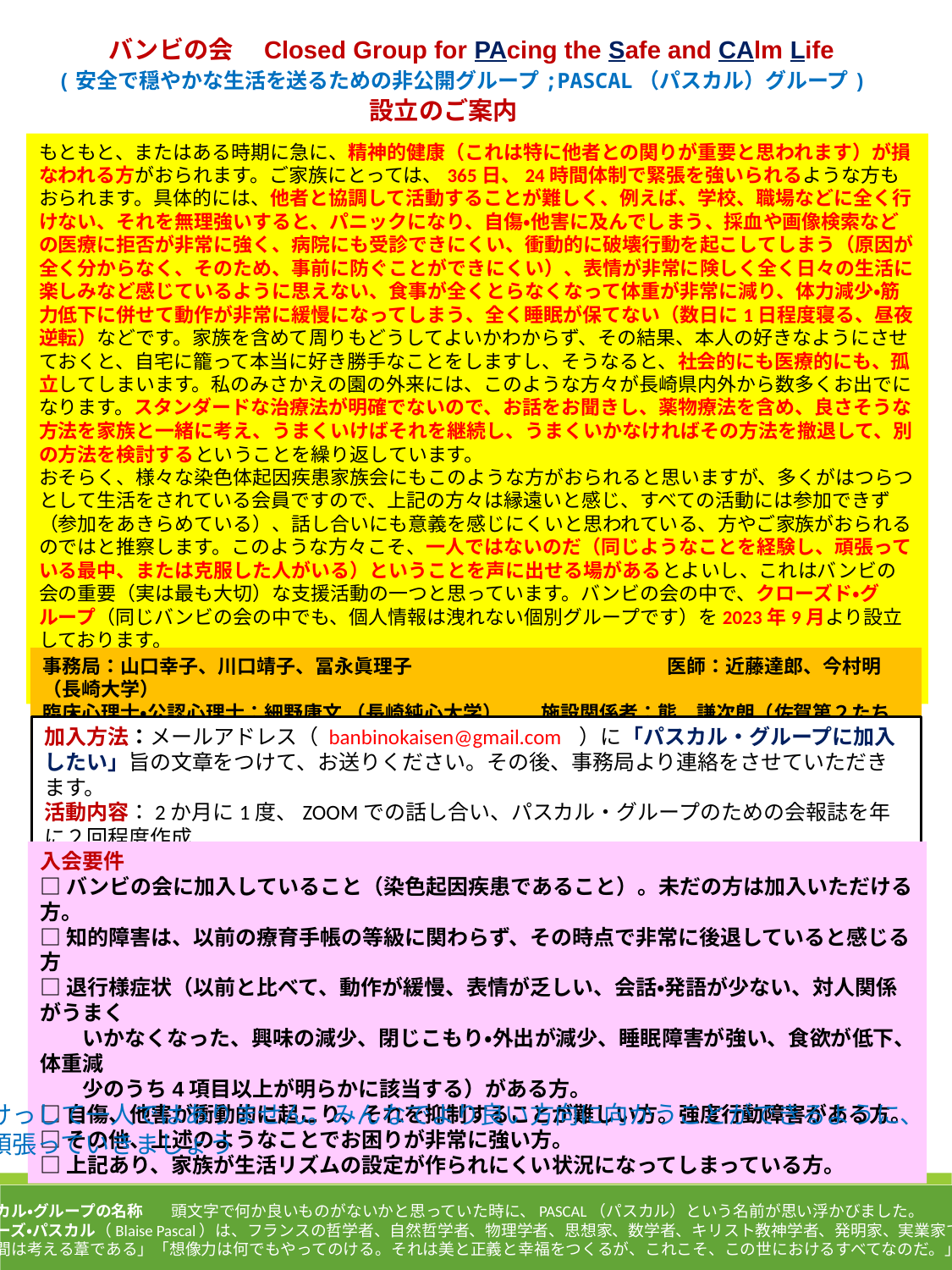

バンビの会　Closed Group for PAcing the Safe and CAlm Life
(安全で穏やかな生活を送るための非公開グループ;PASCAL（パスカル）グループ)
設立のご案内
もともと、またはある時期に急に、精神的健康（これは特に他者との関りが重要と思われます）が損なわれる方がおられます。ご家族にとっては、365日、24時間体制で緊張を強いられるような方もおられます。具体的には、他者と協調して活動することが難しく、例えば、学校、職場などに全く行けない、それを無理強いすると、パニックになり、自傷・他害に及んでしまう、採血や画像検索などの医療に拒否が非常に強く、病院にも受診できにくい、衝動的に破壊行動を起こしてしまう（原因が全く分からなく、そのため、事前に防ぐことができにくい）、表情が非常に険しく全く日々の生活に楽しみなど感じているように思えない、食事が全くとらなくなって体重が非常に減り、体力減少・筋力低下に併せて動作が非常に緩慢になってしまう、全く睡眠が保てない（数日に1日程度寝る、昼夜逆転）などです。家族を含めて周りもどうしてよいかわからず、その結果、本人の好きなようにさせておくと、自宅に籠って本当に好き勝手なことをしますし、そうなると、社会的にも医療的にも、孤立してしまいます。私のみさかえの園の外来には、このような方々が長崎県内外から数多くお出でになります。スタンダードな治療法が明確でないので、お話をお聞きし、薬物療法を含め、良さそうな方法を家族と一緒に考え、うまくいけばそれを継続し、うまくいかなければその方法を撤退して、別の方法を検討するということを繰り返しています。
おそらく、様々な染色体起因疾患家族会にもこのような方がおられると思いますが、多くがはつらつとして生活をされている会員ですので、上記の方々は縁遠いと感じ、すべての活動には参加できず（参加をあきらめている）、話し合いにも意義を感じにくいと思われている、方やご家族がおられるのではと推察します。このような方々こそ、一人ではないのだ（同じようなことを経験し、頑張っている最中、または克服した人がいる）ということを声に出せる場があるとよいし、これはバンビの会の重要（実は最も大切）な支援活動の一つと思っています。バンビの会の中で、クローズド・グループ（同じバンビの会の中でも、個人情報は洩れない個別グループです）を2023年9月より設立しております。
話し合うことで、少し、気持ちが落ち着いたり、明日への生きる力を感じていただければと願っています。
事務局：山口幸子、川口靖子、冨永眞理子　　	　　　　　　医師：近藤達郎、今村明（長崎大学）
臨床心理士・公認心理士：細野康文 （長崎純心大学）　　施設関係者：熊　謙次朗（佐賀第２たちばな学園）
加入方法：メールアドレス（ banbinokaisen@gmail.com ）に「パスカル・グループに加入したい」旨の文章をつけて、お送りください。その後、事務局より連絡をさせていただきます。
活動内容：2か月に1度、ZOOMでの話し合い、パスカル・グループのための会報誌を年に２回程度作成
入会要件
□バンビの会に加入していること（染色起因疾患であること）。未だの方は加入いただける方。
□知的障害は、以前の療育手帳の等級に関わらず、その時点で非常に後退していると感じる方
□退行様症状（以前と比べて、動作が緩慢、表情が乏しい、会話・発語が少ない、対人関係がうまく
　　いかなくなった、興味の減少、閉じこもり・外出が減少、睡眠障害が強い、食欲が低下、体重減
　　少のうち4項目以上が明らかに該当する）がある方。
□自傷、他害が衝動的に起こり、それを抑制することが難しい方。強度行動障害がある方。
□その他、上述のようなことでお困りが非常に強い方。
□上記あり、家族が生活リズムの設定が作られにくい状況になってしまっている方。
けっして一人ではありません。みんなでより良い方向に向かうことができるように、
頑張っていきましょう
パスカル・グループの名称　　頭文字で何か良いものがないかと思っていた時に、PASCAL（パスカル）という名前が思い浮かびました。
ブレーズ・パスカル（Blaise Pascal）は、フランスの哲学者、自然哲学者、物理学者、思想家、数学者、キリスト教神学者、発明家、実業家です。
「人間は考える葦である」「想像力は何でもやってのける。それは美と正義と幸福をつくるが、これこそ、この世におけるすべてなのだ。」